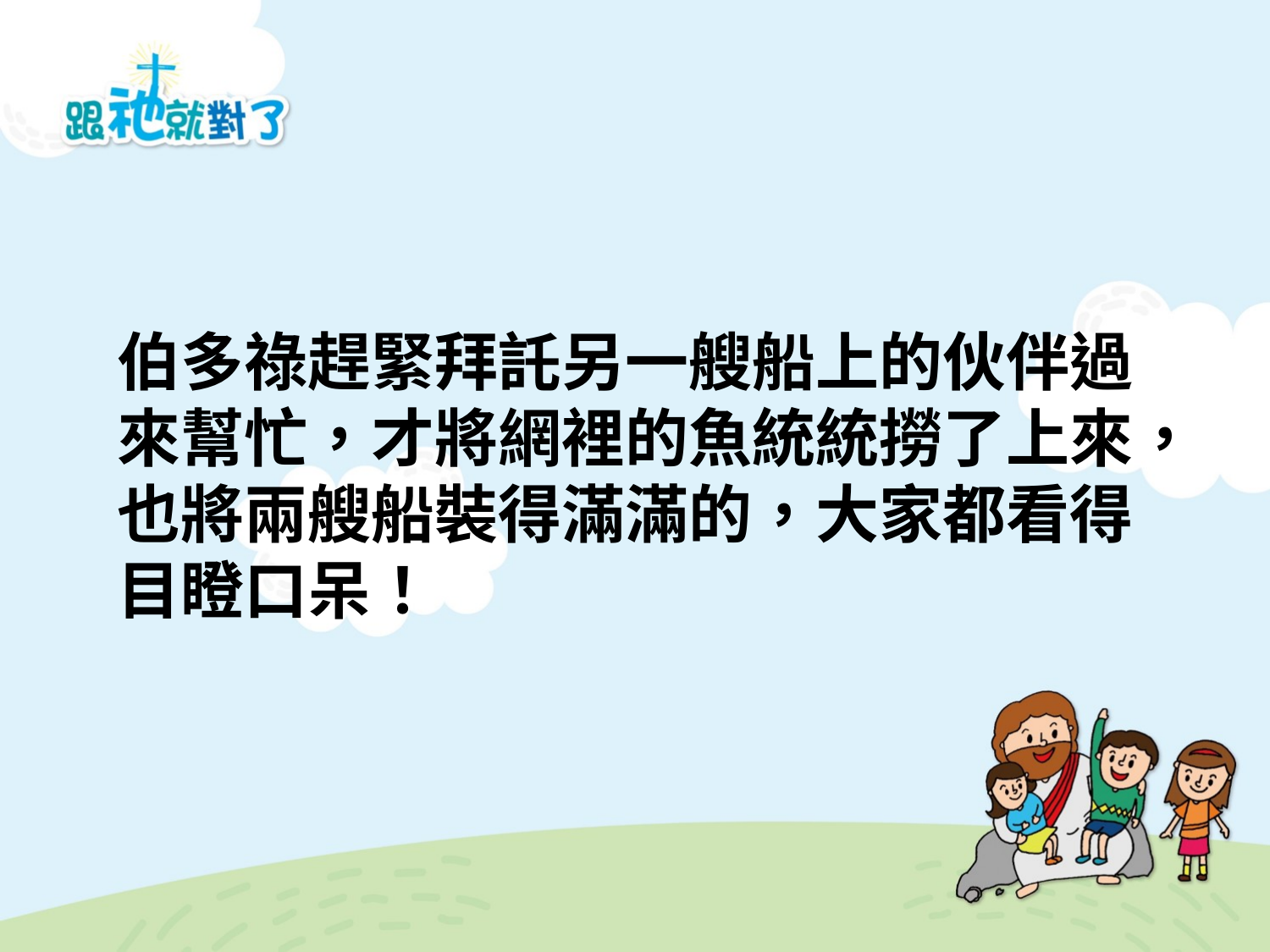

伯多祿趕緊拜託另一艘船上的伙伴過來幫忙，才將網裡的魚統統撈了上來，也將兩艘船裝得滿滿的，大家都看得目瞪口呆！